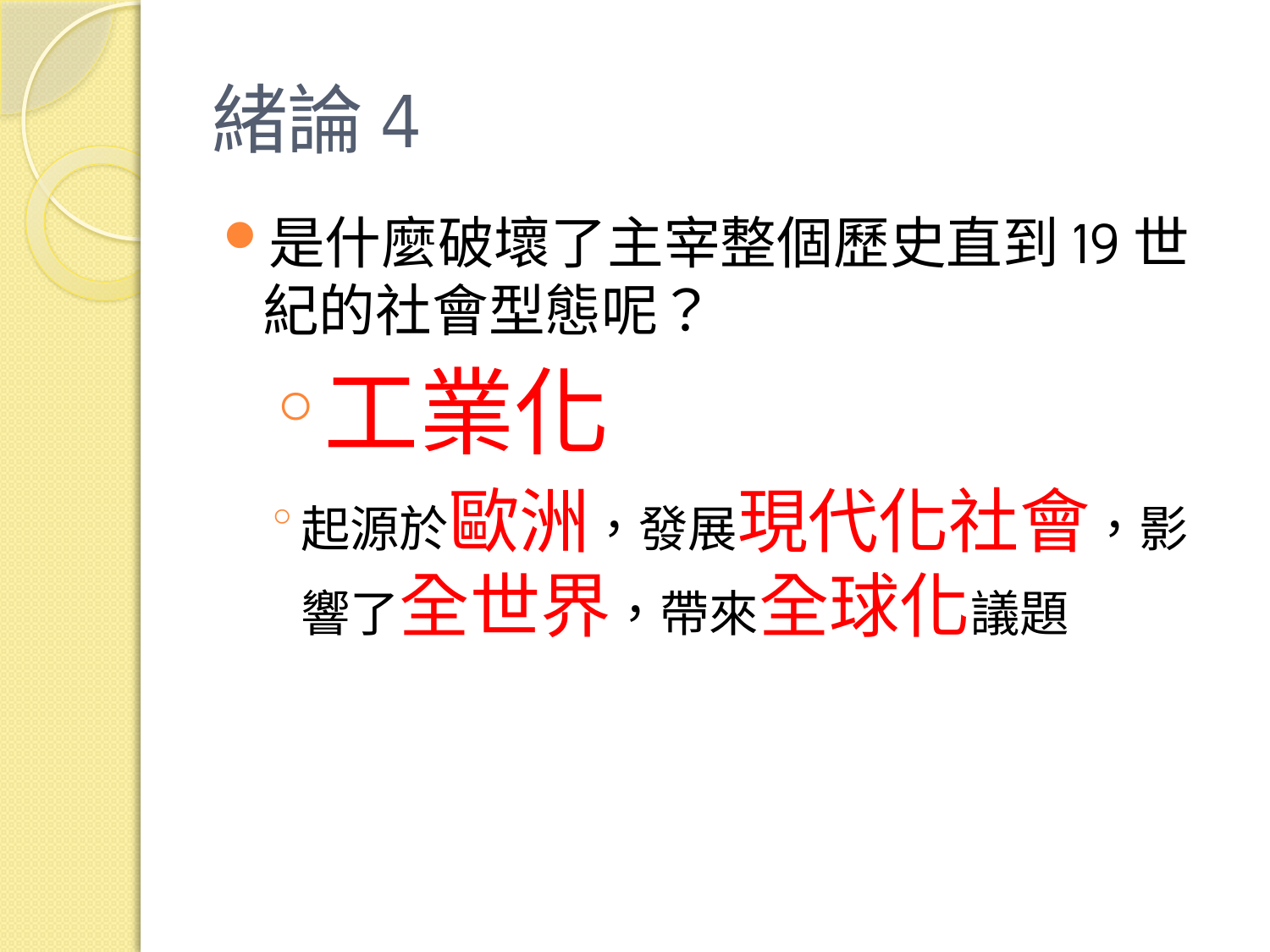

# 緒論4
是什麼破壞了主宰整個歷史直到19世紀的社會型態呢？
工業化
起源於歐洲，發展現代化社會，影響了全世界，帶來全球化議題